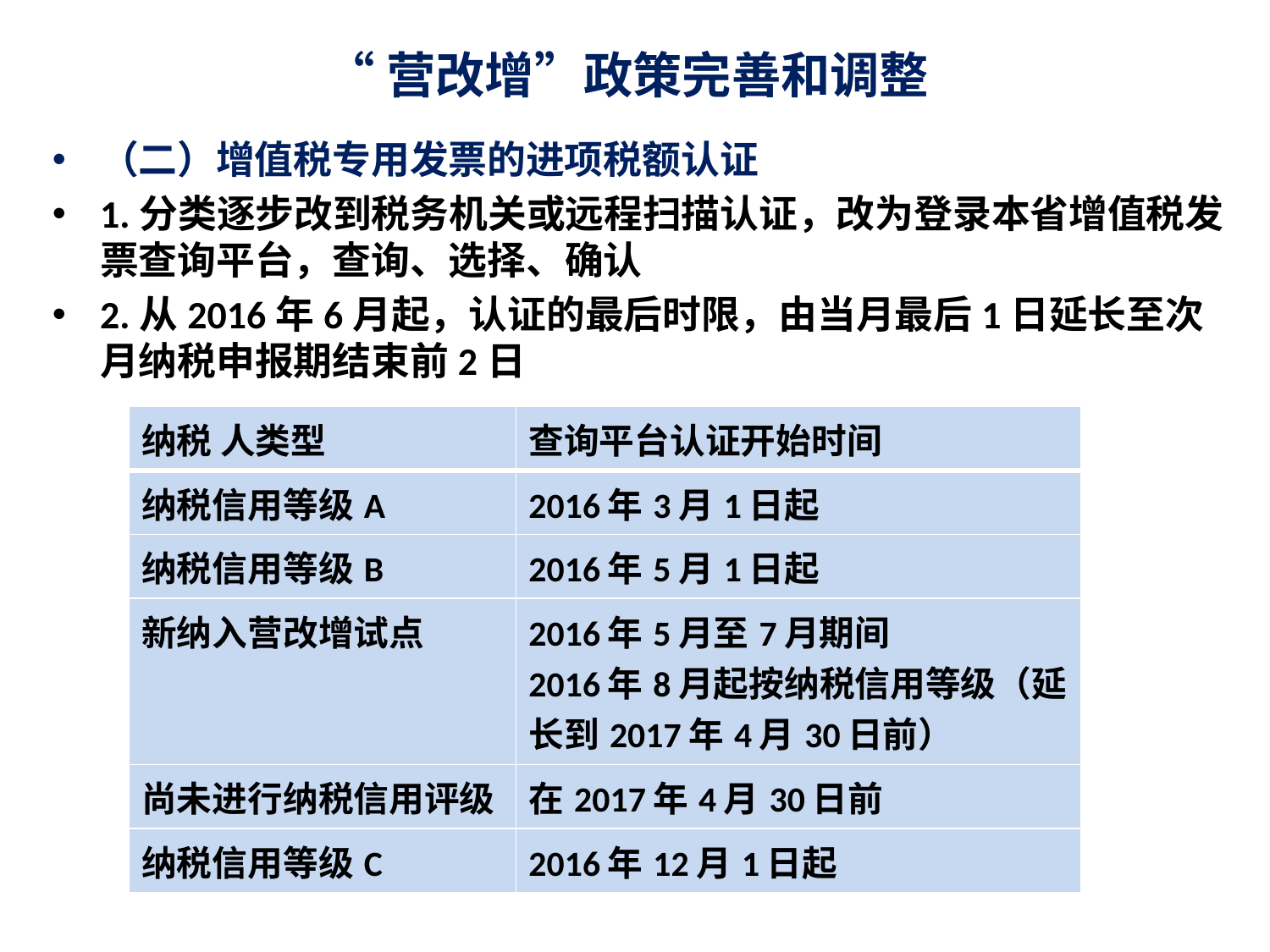

# “营改增”政策完善和调整
（二）增值税专用发票的进项税额认证
1.分类逐步改到税务机关或远程扫描认证，改为登录本省增值税发票查询平台，查询、选择、确认
2.从2016年6月起，认证的最后时限，由当月最后1日延长至次月纳税申报期结束前2日
| 纳税 人类型 | 查询平台认证开始时间 |
| --- | --- |
| 纳税信用等级A | 2016年3月1日起 |
| 纳税信用等级B | 2016年5月1日起 |
| 新纳入营改增试点 | 2016年5月至7月期间 2016年8月起按纳税信用等级（延长到2017年4月30日前） |
| 尚未进行纳税信用评级 | 在2017年4月30日前 |
| 纳税信用等级C | 2016年12月1日起 |